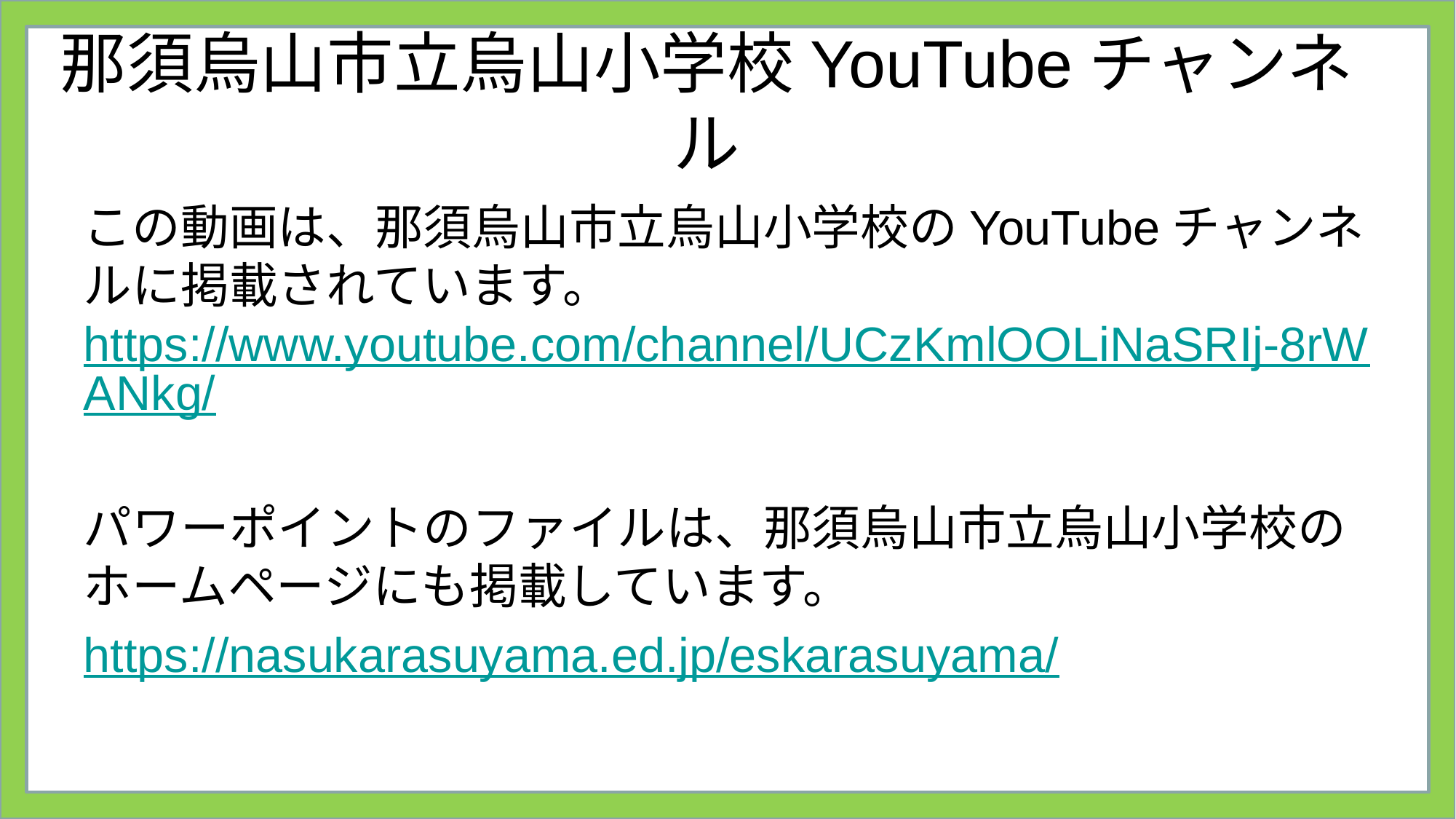

# 那須烏山市立烏山小学校YouTubeチャンネル
この動画は、那須烏山市立烏山小学校のYouTubeチャンネルに掲載されています。https://www.youtube.com/channel/UCzKmlOOLiNaSRIj-8rWANkg/

パワーポイントのファイルは、那須烏山市立烏山小学校のホームページにも掲載しています。
https://nasukarasuyama.ed.jp/eskarasuyama/